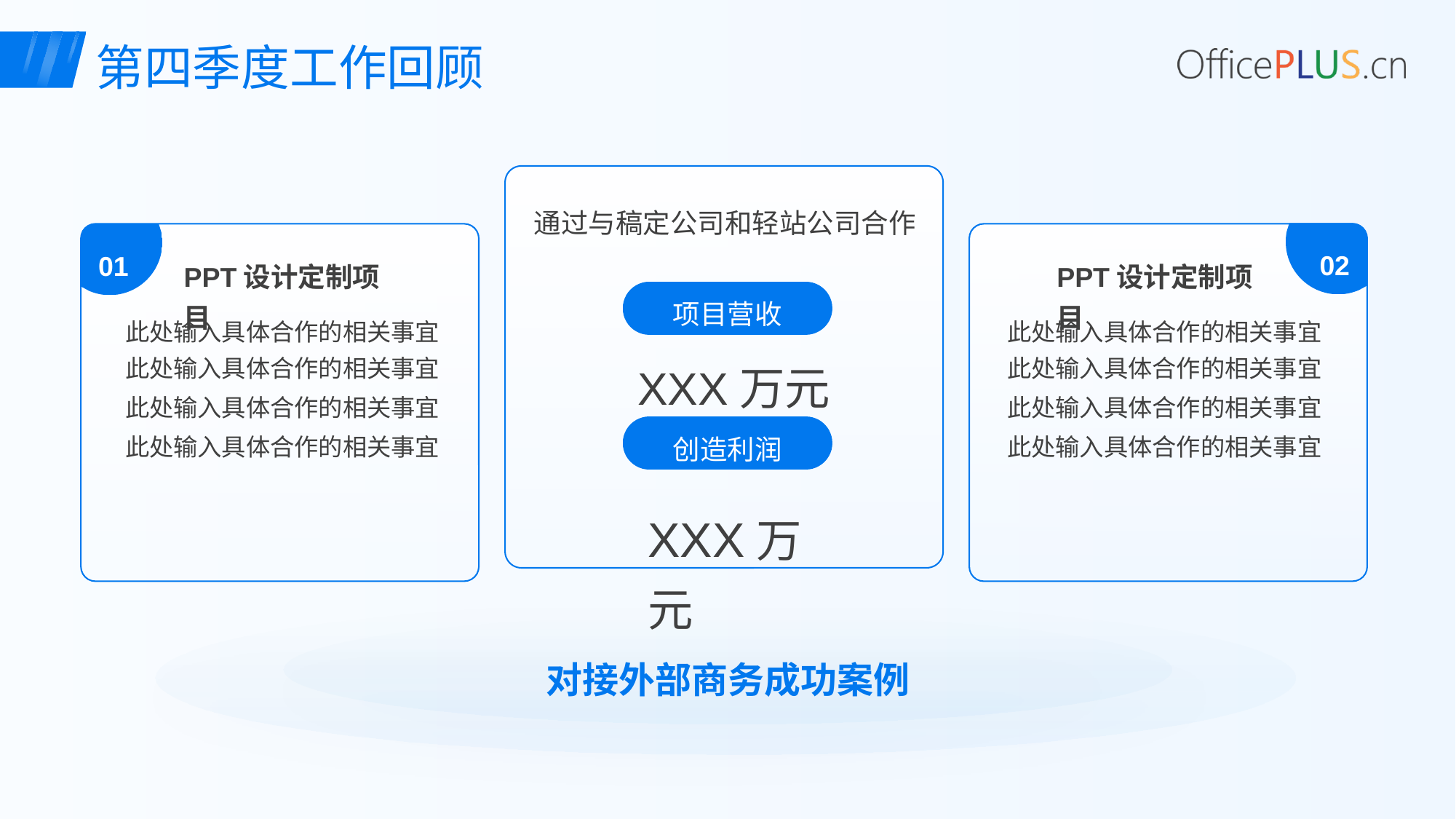

第四季度工作回顾

通过与稿定公司和轻站公司合作

02

01
PPT设计定制项目
PPT设计定制项目

项目营收
此处输入具体合作的相关事宜此处输入具体合作的相关事宜
此处输入具体合作的相关事宜
此处输入具体合作的相关事宜

此处输入具体合作的相关事宜此处输入具体合作的相关事宜
此处输入具体合作的相关事宜
此处输入具体合作的相关事宜

XXX万元

创造利润
XXX万元

对接外部商务成功案例